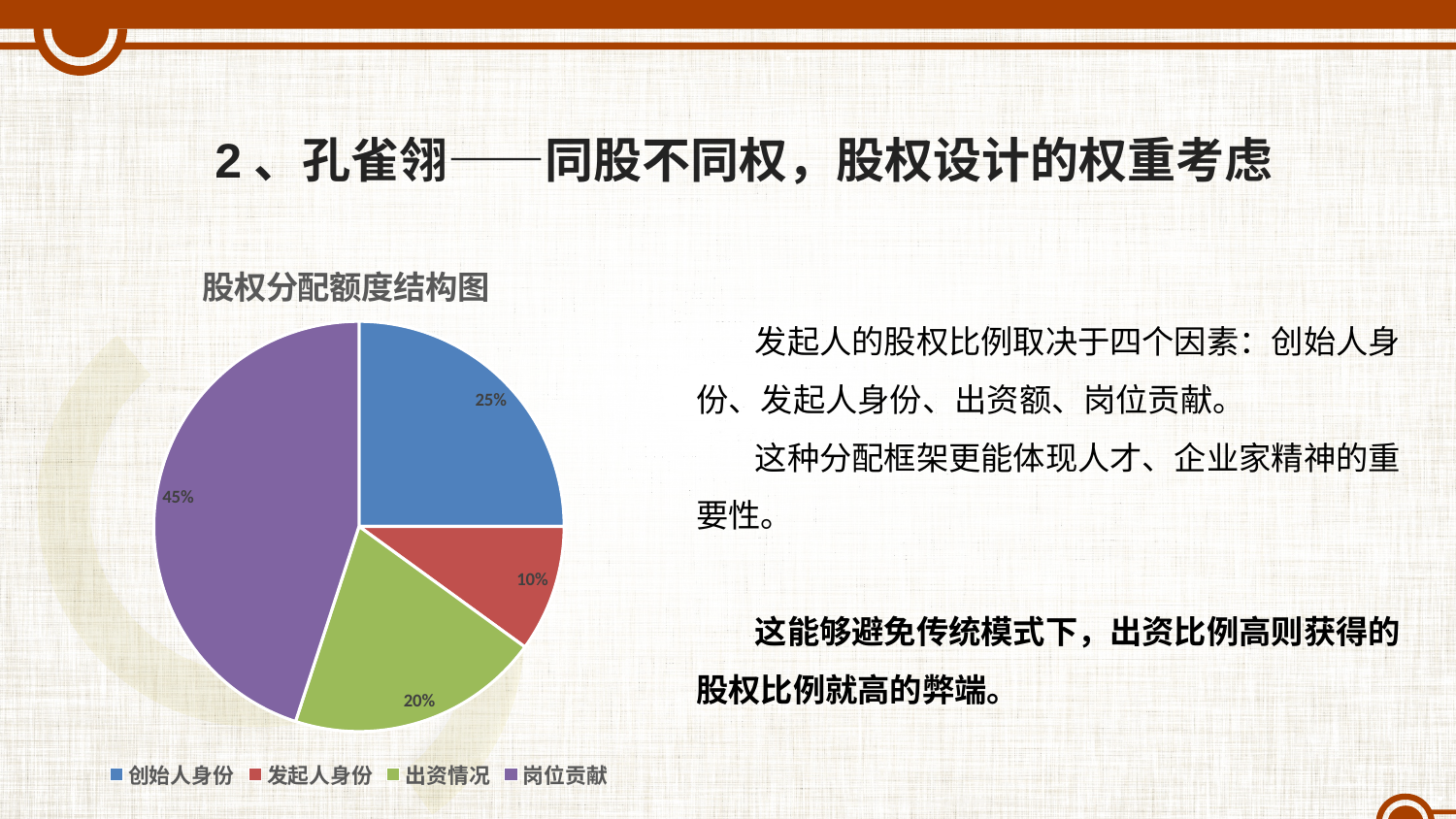

2、孔雀翎——同股不同权，股权设计的权重考虑

### Chart: 股权分配额度结构图

| Category | 股权分配额度结构图 |
|---|---|
| 创始人身份 | 0.25 |
| 发起人身份 | 0.1 |
| 出资情况 | 0.2 |
| 岗位贡献 | 0.45 |
       发起人的股权比例取决于四个因素：创始人身份、发起人身份、出资额、岗位贡献。
       这种分配框架更能体现人才、企业家精神的重要性。

       这能够避免传统模式下，出资比例高则获得的股权比例就高的弊端。